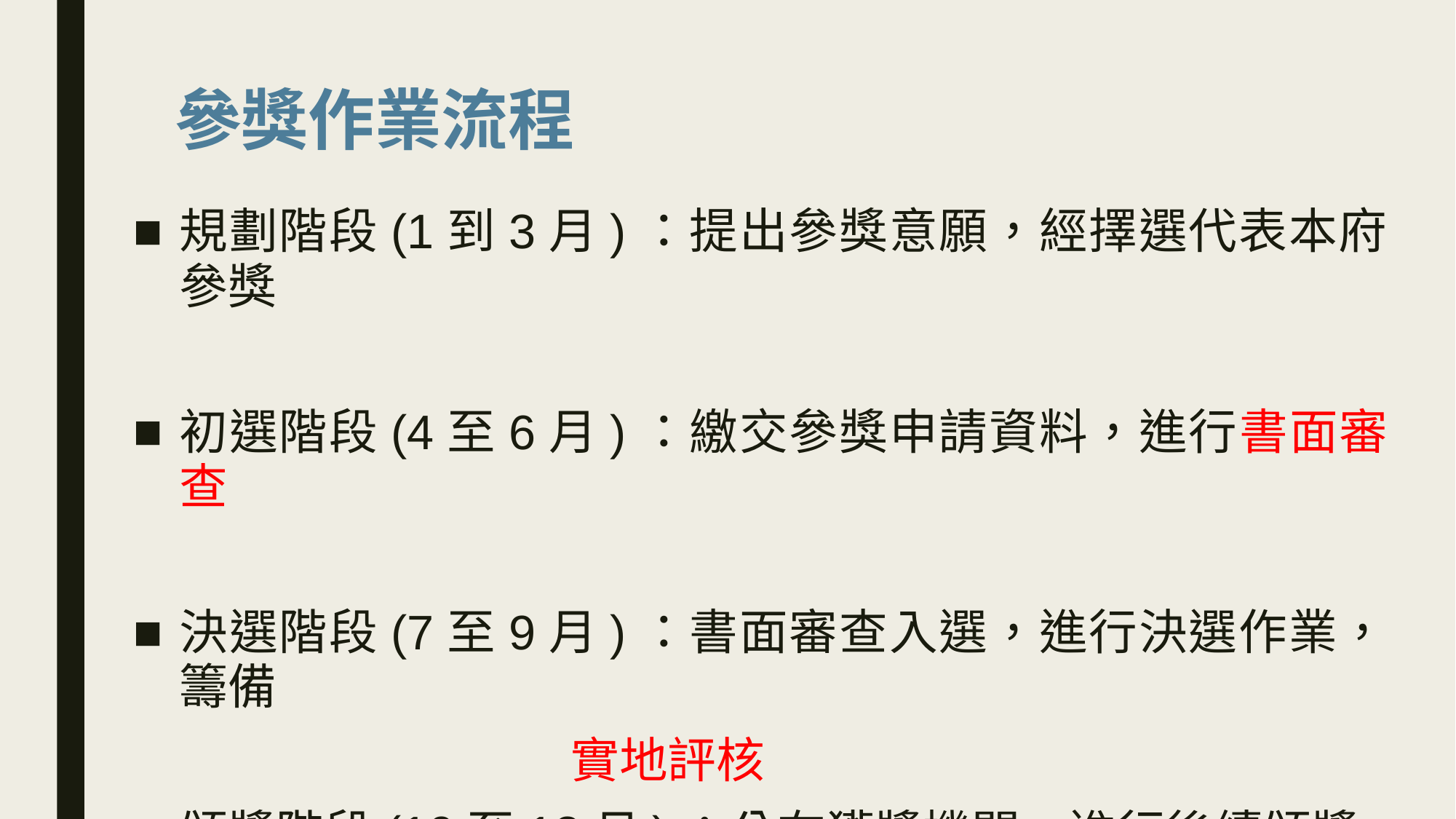

# 參獎作業流程
規劃階段(1到3月)：提出參獎意願，經擇選代表本府參獎

初選階段(4至6月)：繳交參獎申請資料，進行書面審查

決選階段(7至9月)：書面審查入選，進行決選作業，籌備
                                       實地評核
頒獎階段(10至12月)：公布獲獎機關，進行後續頒獎